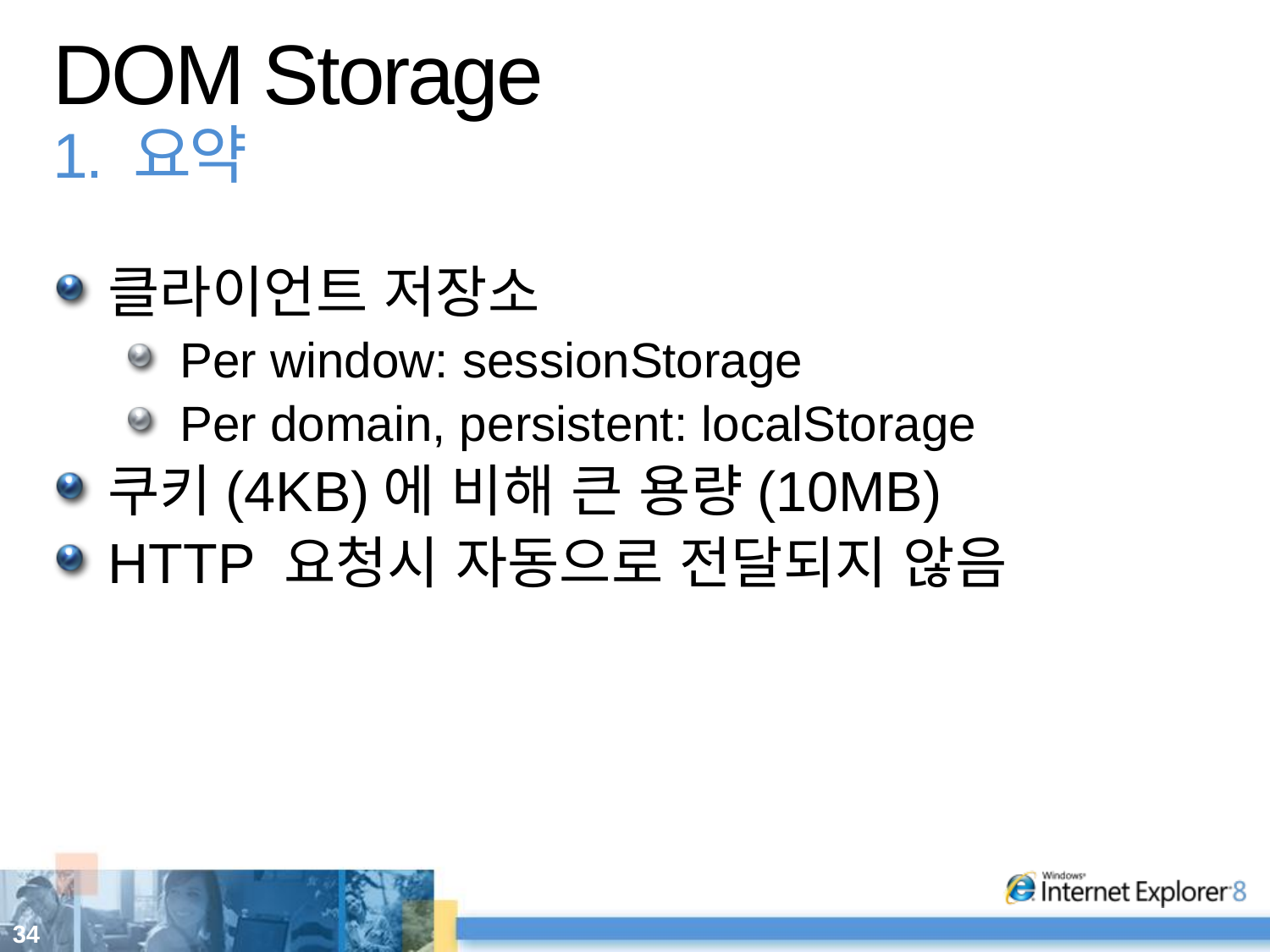

# DOM Storage 1. 요약
클라이언트 저장소
Per window: sessionStorage
Per domain, persistent: localStorage
쿠키(4KB)에 비해 큰 용량(10MB)
HTTP 요청시 자동으로 전달되지 않음